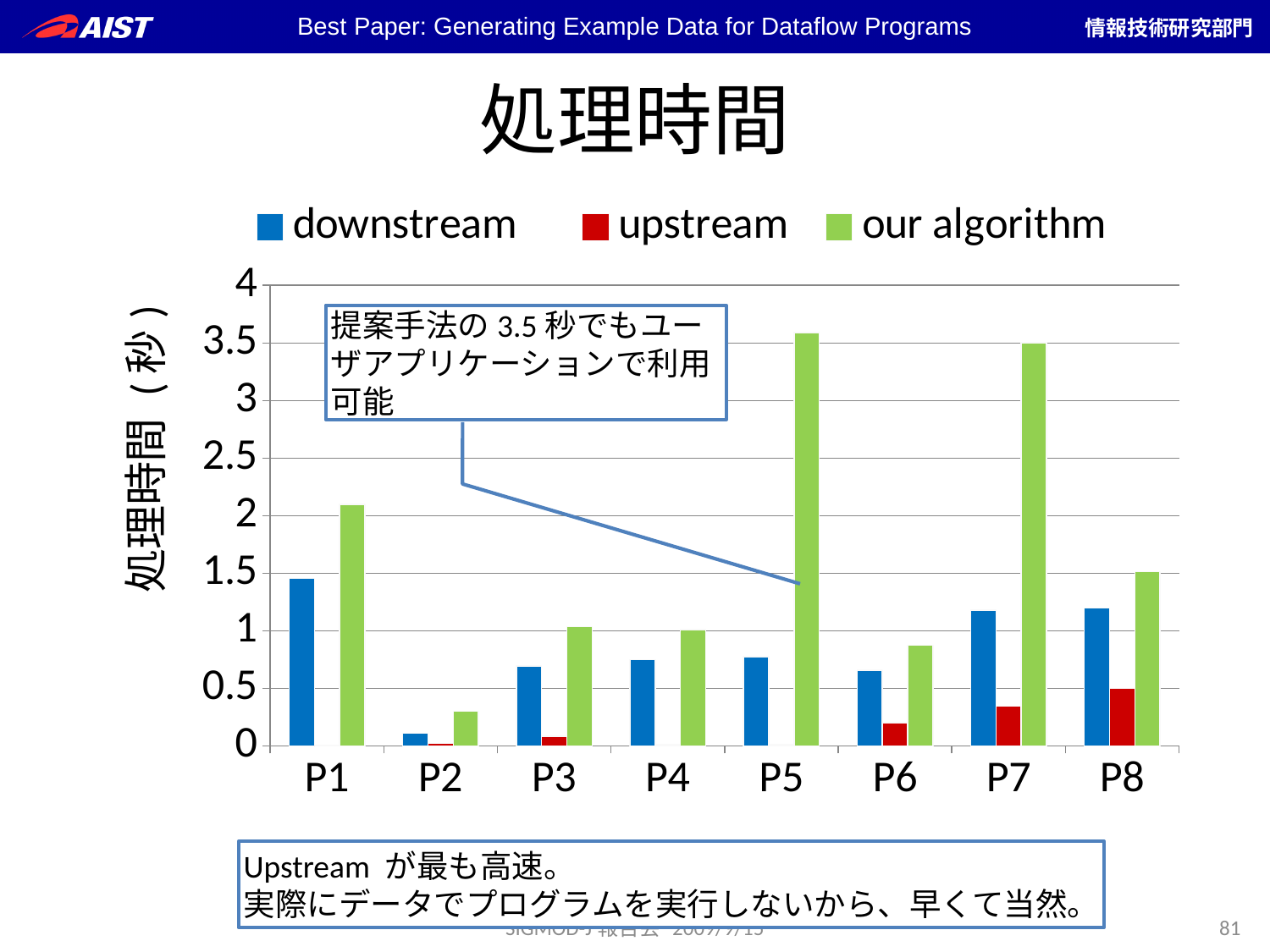

Best Paper: Generating Example Data for Dataflow Programs
# 処理時間

### Chart

| Category | downstream    | upstream | our algorithm |
|---|---|---|---|
| P1 | 1.4563999999999953 | 0.005400000000000012 | 2.0972 |
| P2 | 0.11070000000000002 | 0.02300000000000001 | 0.30240000000000083 |
| P3 | 0.6935 | 0.08320000000000002 | 1.0355999999999947 |
| P4 | 0.7496000000000032 | 0.012500000000000023 | 1.0107999999999953 |
| P5 | 0.7743000000000007 | 0.012500000000000023 | 3.5906 |
| P6 | 0.6592000000000019 | 0.20350000000000001 | 0.8756000000000032 |
| P7 | 1.1803000000000001 | 0.3446 | 3.5012 |
| P8 | 1.1968 | 0.4986000000000003 | 1.5147999999999953 |
提案手法の3.5秒でもユーザアプリケーションで利用可能
Upstream が最も高速。
実際にデータでプログラムを実行しないから、早くて当然。
SIGMOD-J報告会 2009/9/15
81